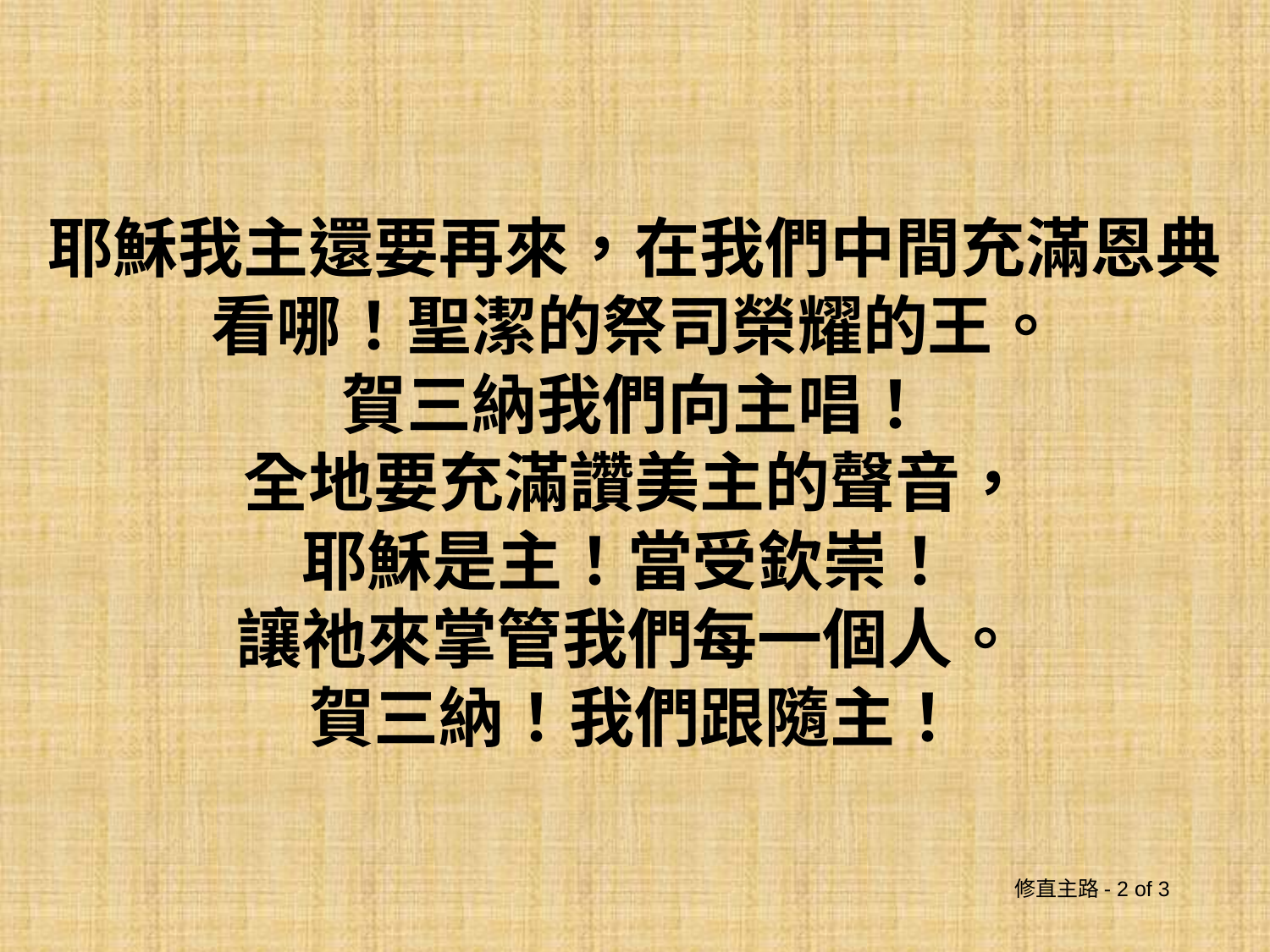

耶穌我主還要再來，在我們中間充滿恩典
看哪！聖潔的祭司榮耀的王。
賀三納我們向主唱！
全地要充滿讚美主的聲音，
耶穌是主！當受欽崇！
讓祂來掌管我們每一個人。
賀三納！我們跟隨主！
修直主路- 2 of 3